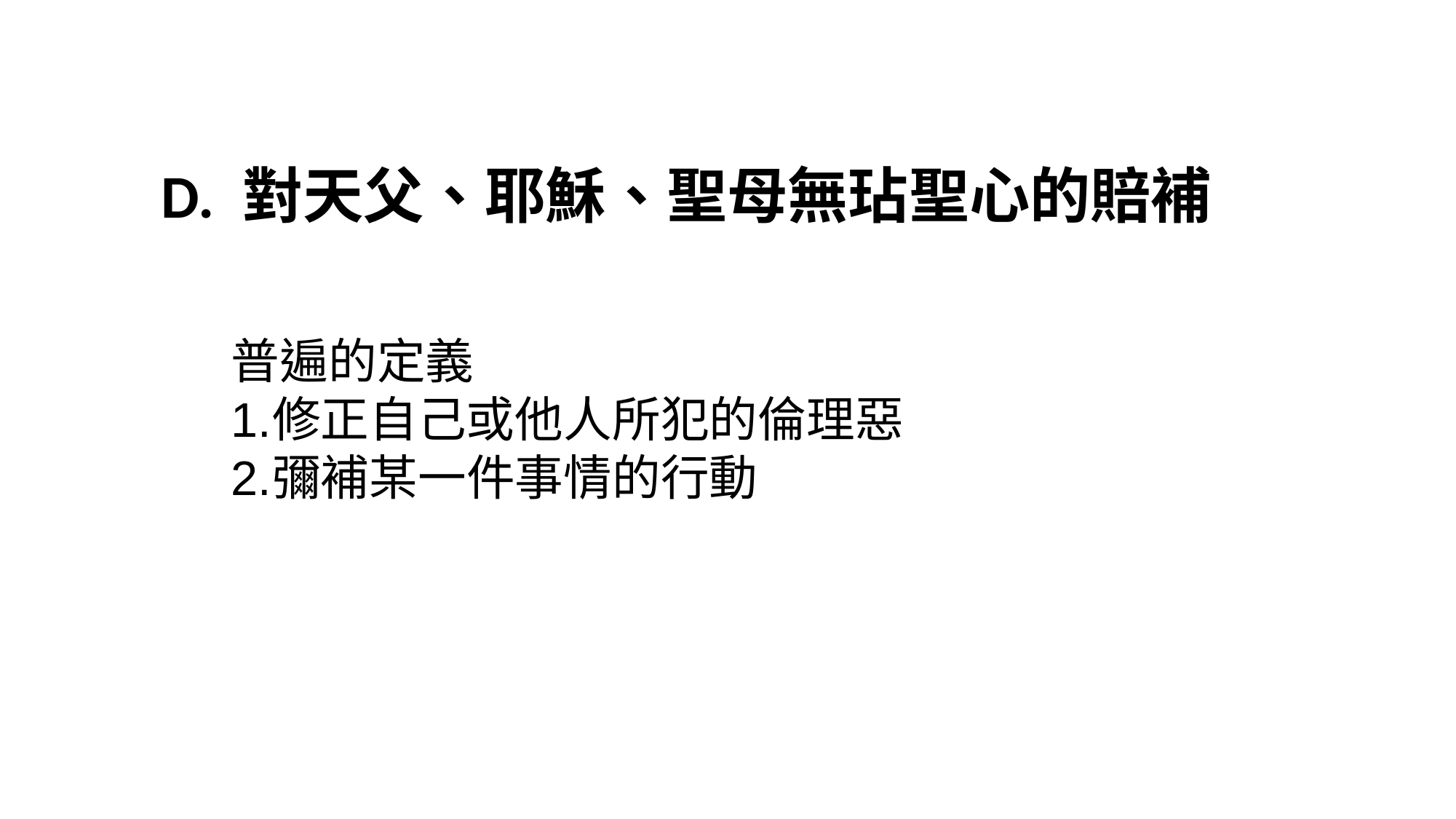

D. 對天父、耶穌、聖母無玷聖心的賠補
普遍的定義
修正自己或他人所犯的倫理惡
彌補某一件事情的行動